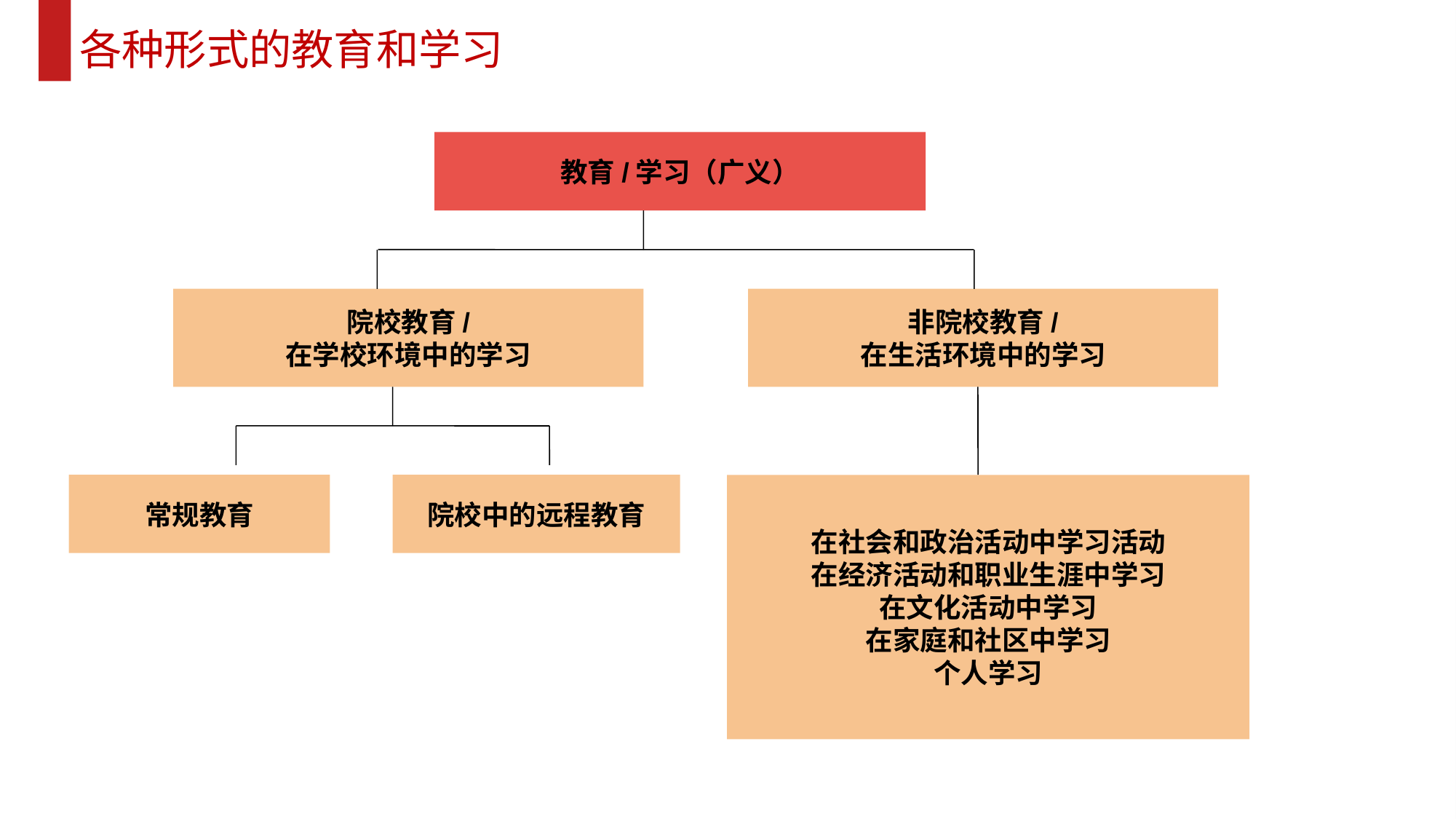

各种形式的教育和学习
教育/学习（广义）

院校教育/
在学校环境中的学习
非院校教育/
在生活环境中的学习

常规教育
院校中的远程教育
在社会和政治活动中学习活动
在经济活动和职业生涯中学习
在文化活动中学习
在家庭和社区中学习
个人学习